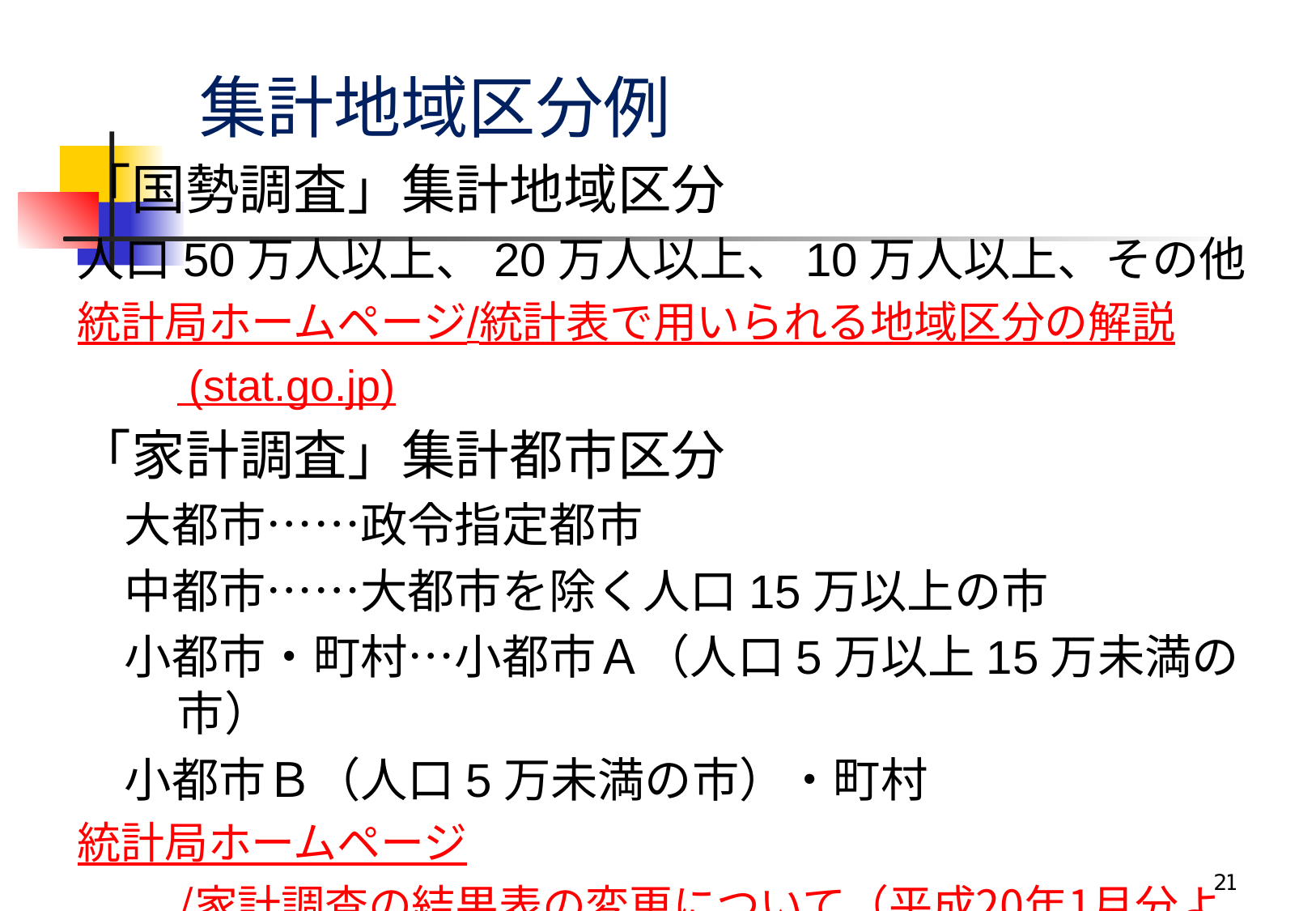

# 集計地域区分例
「国勢調査」集計地域区分
人口50万人以上、20万人以上、10万人以上、その他
統計局ホームページ/統計表で用いられる地域区分の解説 (stat.go.jp)
「家計調査」集計都市区分
　大都市……政令指定都市
　中都市……大都市を除く人口15万以上の市
　小都市・町村…小都市Ａ（人口5万以上15万未満の市）
　小都市Ｂ（人口5万未満の市）・町村
統計局ホームページ/家計調査の結果表の変更について（平成20年1月分より） (stat.go.jp)

21